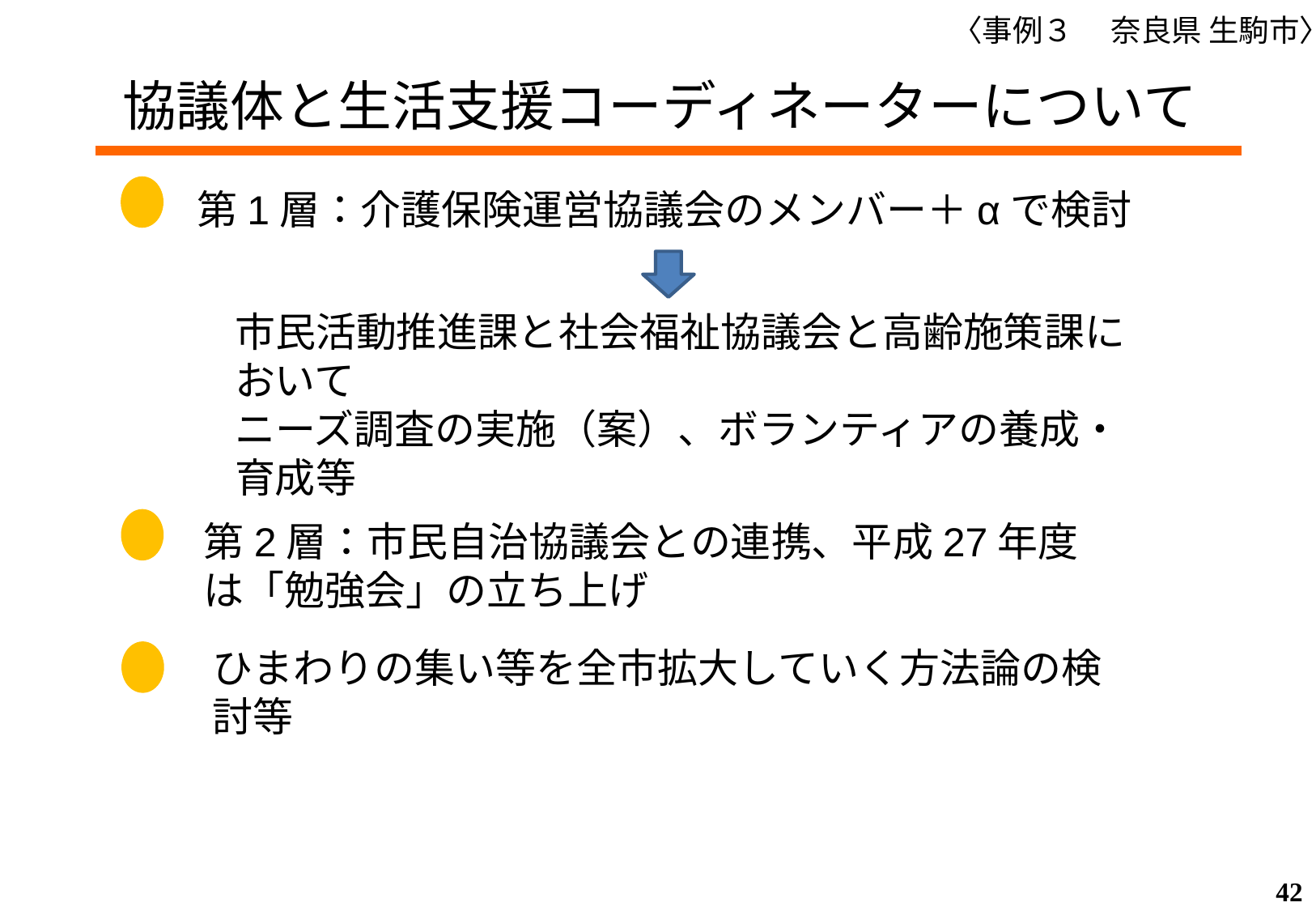

〈事例３ 　奈良県 生駒市〉
協議体と生活支援コーディネーターについて

第1層：介護保険運営協議会のメンバー＋αで検討

市民活動推進課と社会福祉協議会と高齢施策課において
ニーズ調査の実施（案）、ボランティアの養成・育成等

第2層：市民自治協議会との連携、平成27年度は「勉強会」の立ち上げ
ひまわりの集い等を全市拡大していく方法論の検討等

42